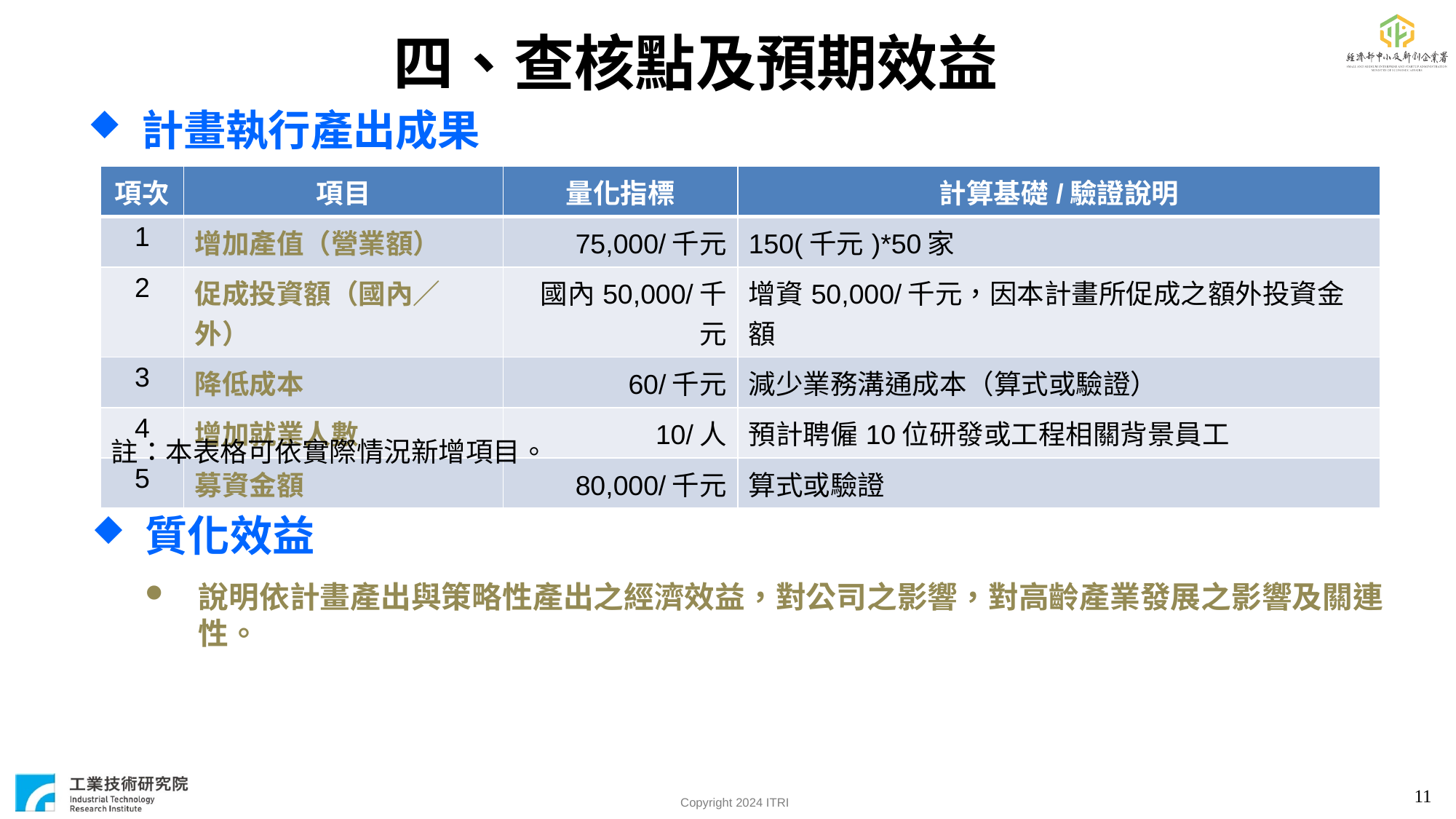

四、查核點及預期效益
計畫執行產出成果
| 項次 | 項目 | 量化指標 | 計算基礎/驗證說明 |
| --- | --- | --- | --- |
| 1 | 增加產值（營業額） | 75,000/千元 | 150(千元)\*50家 |
| 2 | 促成投資額（國內／外） | 國內50,000/千元 | 增資50,000/千元，因本計畫所促成之額外投資金額 |
| 3 | 降低成本 | 60/千元 | 減少業務溝通成本（算式或驗證） |
| 4 | 增加就業人數 | 10/人 | 預計聘僱10位研發或工程相關背景員工 |
| 5 | 募資金額 | 80,000/千元 | 算式或驗證 |
註：本表格可依實際情況新增項目。
質化效益
說明依計畫產出與策略性產出之經濟效益，對公司之影響，對高齡產業發展之影響及關連性。
11